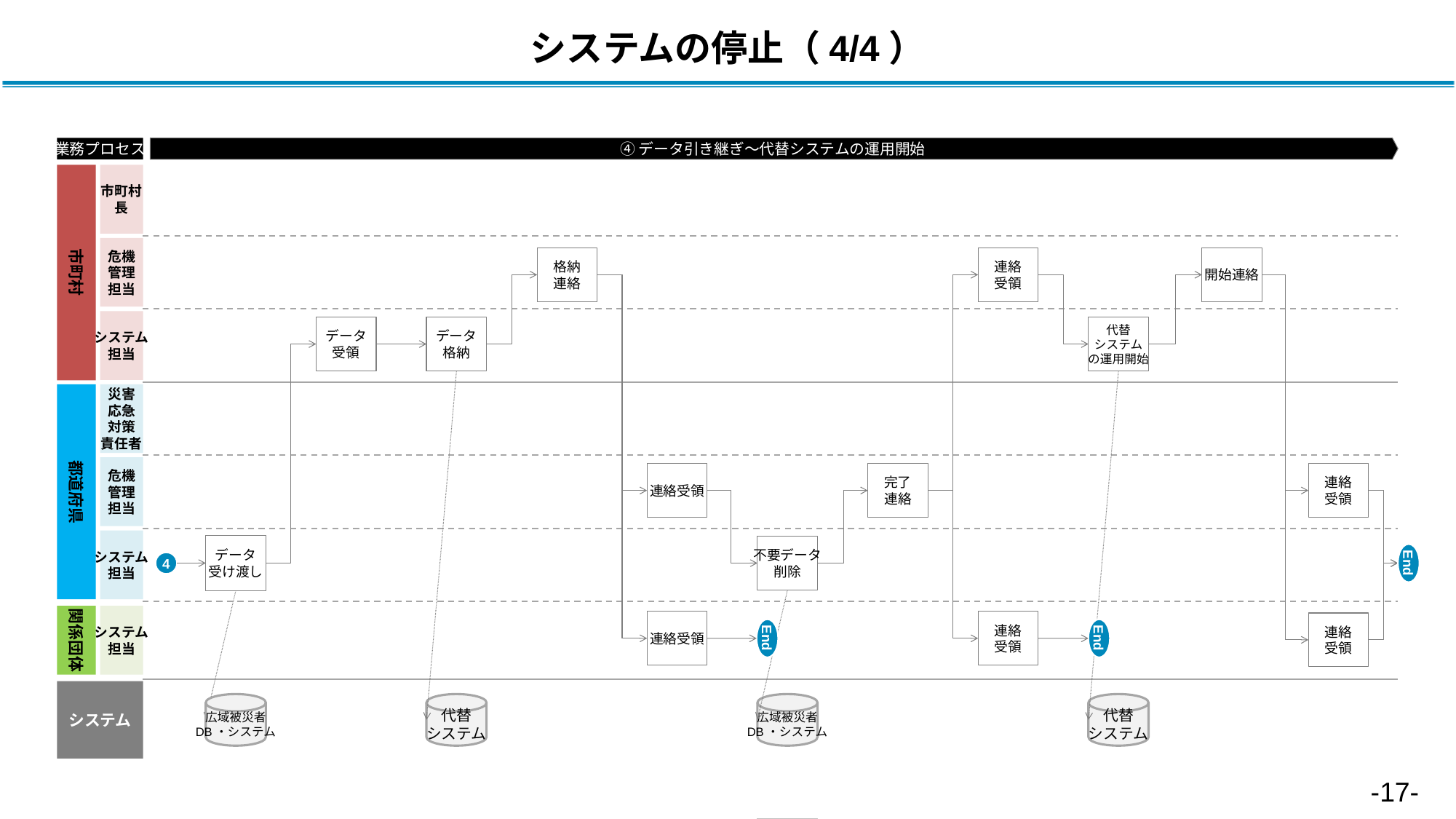

# システムの停止（4/4）
④データ引き継ぎ～代替システムの運用開始
業務プロセス
市町村
市町村
長

危機
管理
担当

格納
連絡
連絡
受領
開始連絡
システム
担当
データ
受領
データ
格納
代替
システム
の運用開始

災害
応急
対策
責任者
都道府県

危機
管理
担当
連絡受領
完了
連絡
連絡
受領

システム
担当
データ
受け渡し
不要データ
削除

End
4
関係団体
システム
担当
連絡受領
連絡
受領

連絡
受領
End
End
システム
広域被災者
DB・システム
代替
システム
広域被災者
DB・システム
代替
システム